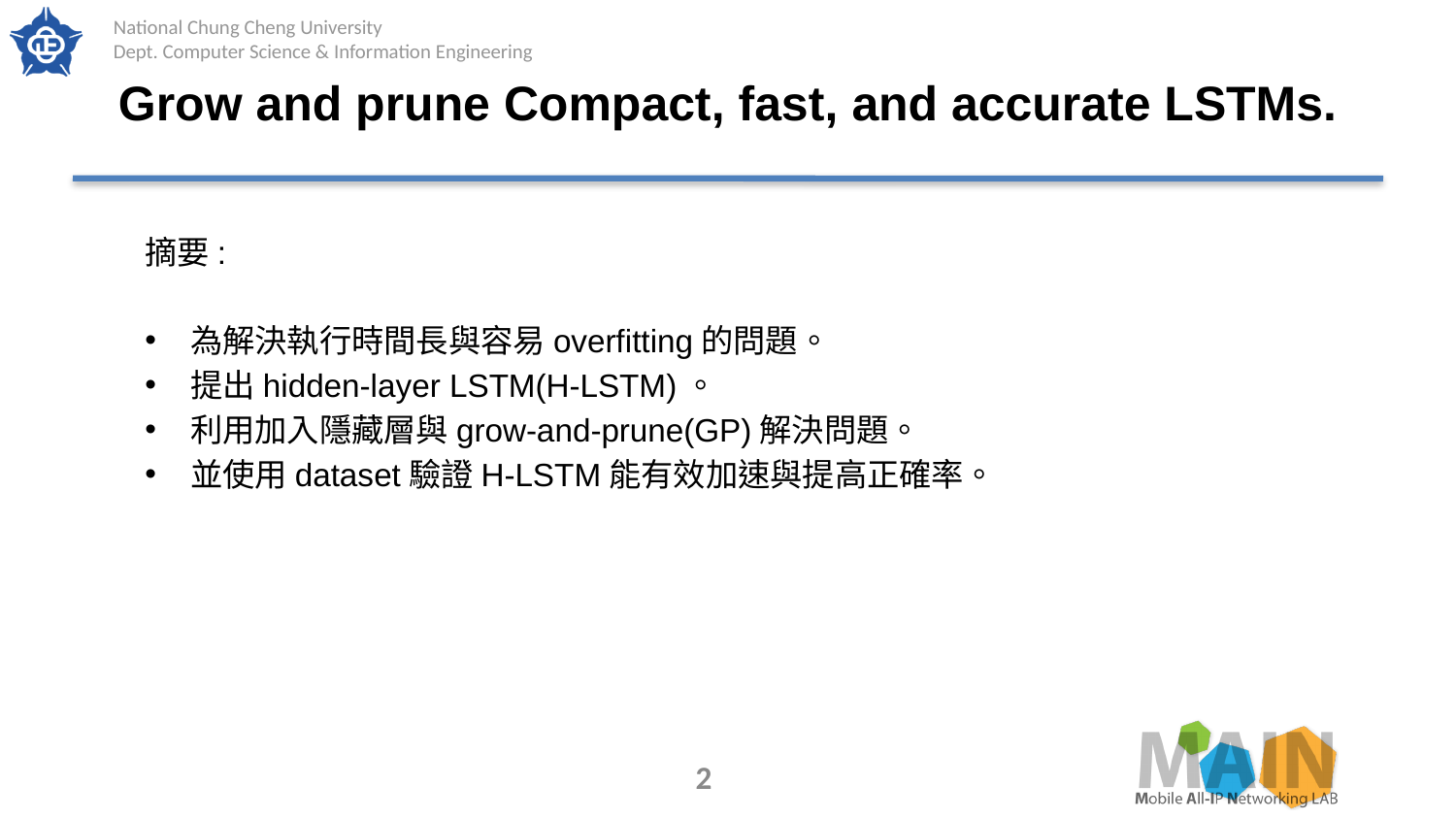

# Grow and prune Compact, fast, and accurate LSTMs.

摘要:

為解決執行時間長與容易overfitting的問題。
提出hidden-layer LSTM(H-LSTM)。
利用加入隱藏層與grow-and-prune(GP)解決問題。
並使用dataset驗證H-LSTM能有效加速與提高正確率。
2